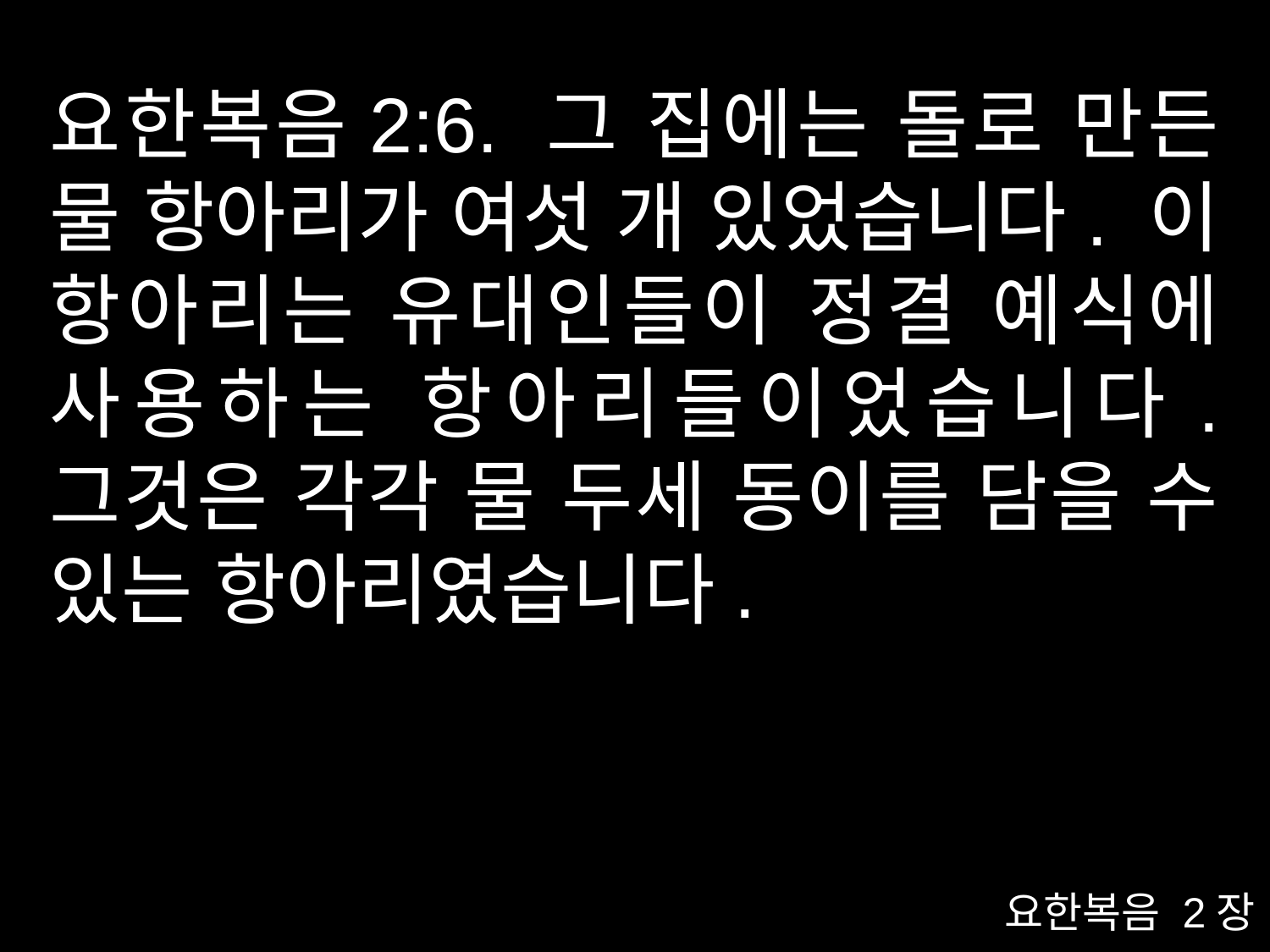

# 요한복음2:6. 그 집에는 돌로 만든 물 항아리가 여섯 개 있었습니다. 이 항아리는 유대인들이 정결 예식에 사용하는 항아리들이었습니다. 그것은 각각 물 두세 동이를 담을 수 있는 항아리였습니다.
요한복음 2장